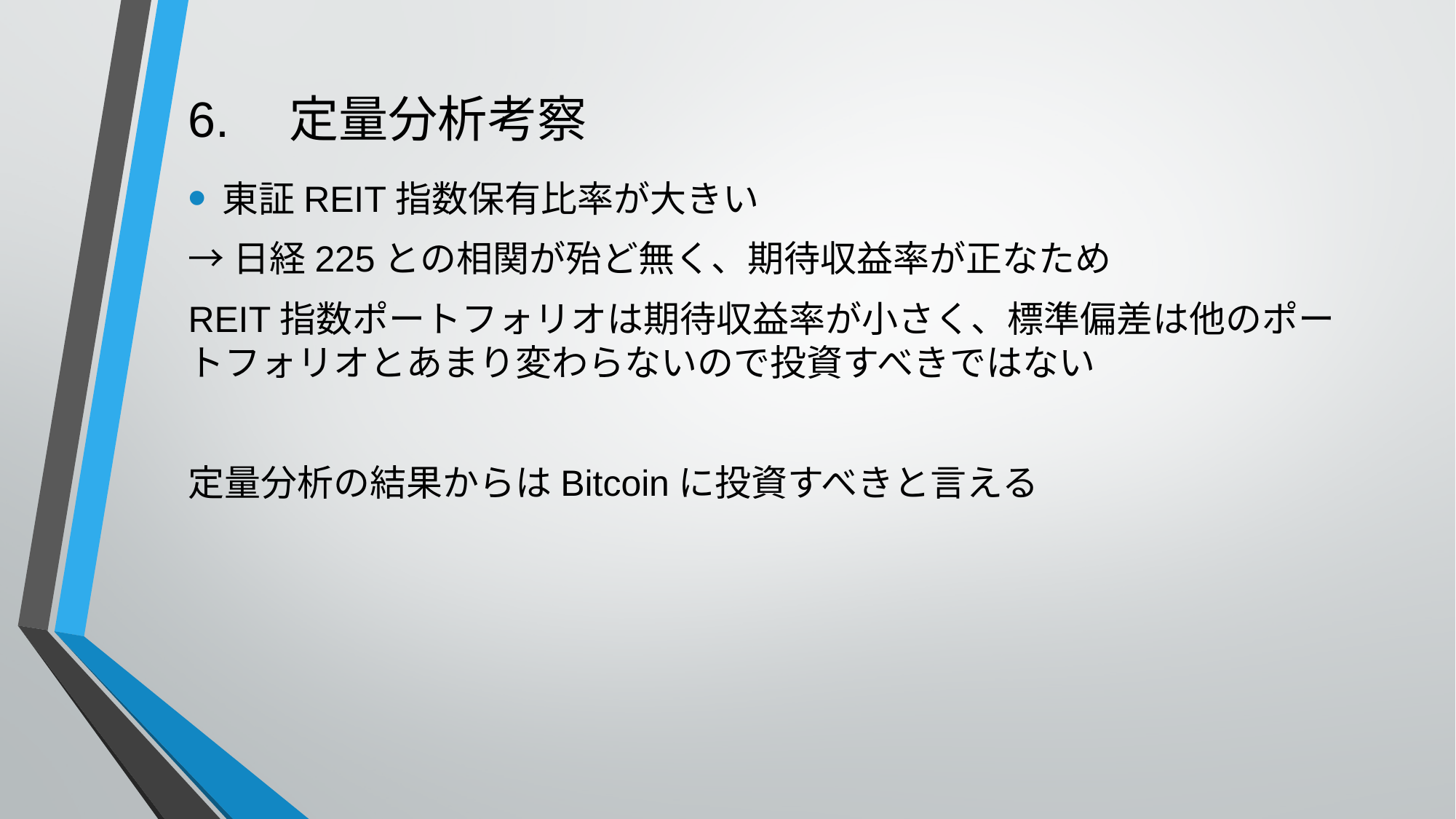

# 6.　定量分析考察
東証REIT指数保有比率が大きい
→日経225との相関が殆ど無く、期待収益率が正なため
REIT指数ポートフォリオは期待収益率が小さく、標準偏差は他のポートフォリオとあまり変わらないので投資すべきではない

定量分析の結果からはBitcoinに投資すべきと言える